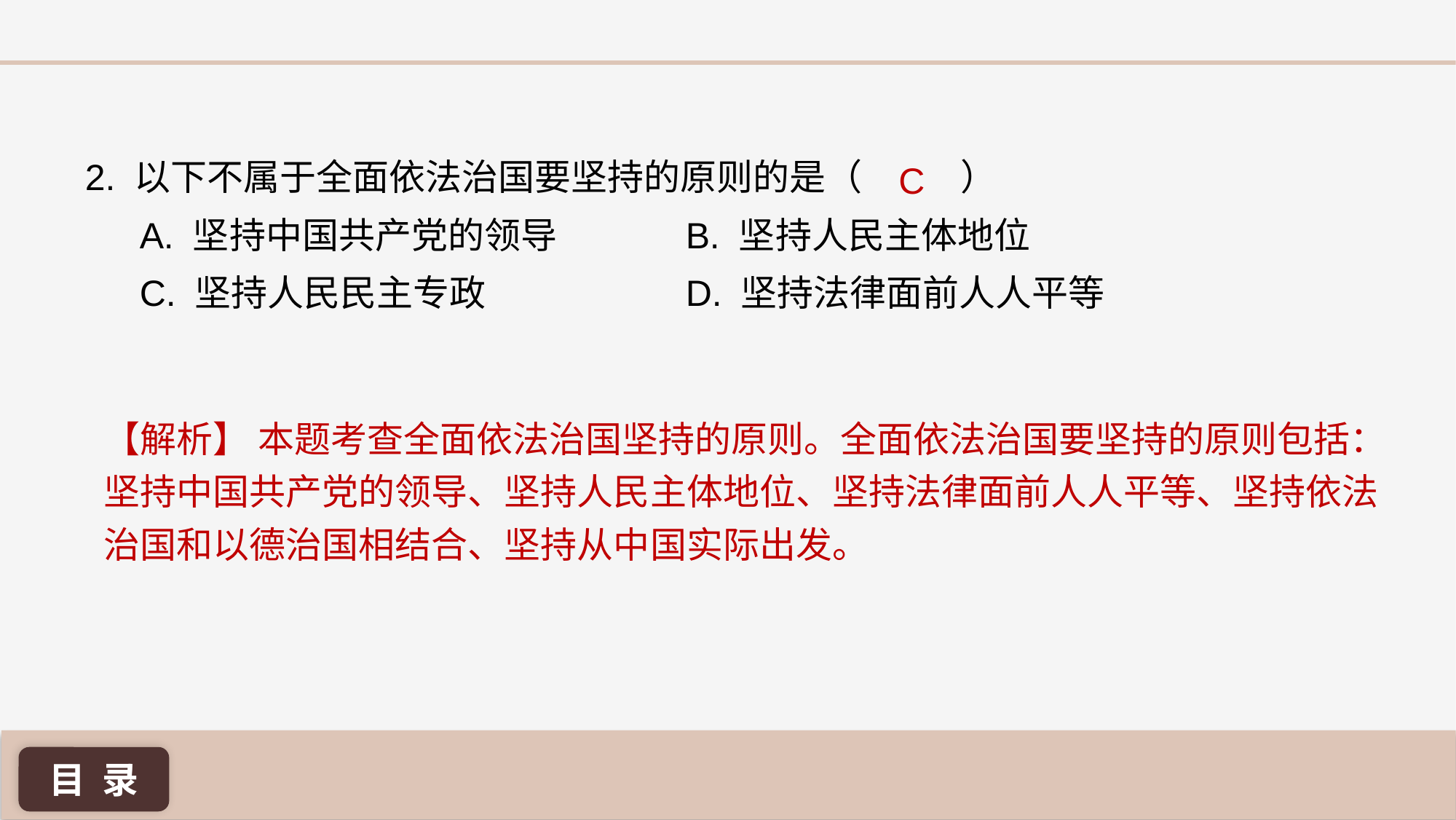

2. 以下不属于全面依法治国要坚持的原则的是（            ）
A. 坚持中国共产党的领导 		B. 坚持人民主体地位
C. 坚持人民民主专政 		D. 坚持法律面前人人平等
C
【解析】 本题考查全面依法治国坚持的原则。全面依法治国要坚持的原则包括：坚持中国共产党的领导、坚持人民主体地位、坚持法律面前人人平等、坚持依法治国和以德治国相结合、坚持从中国实际出发。